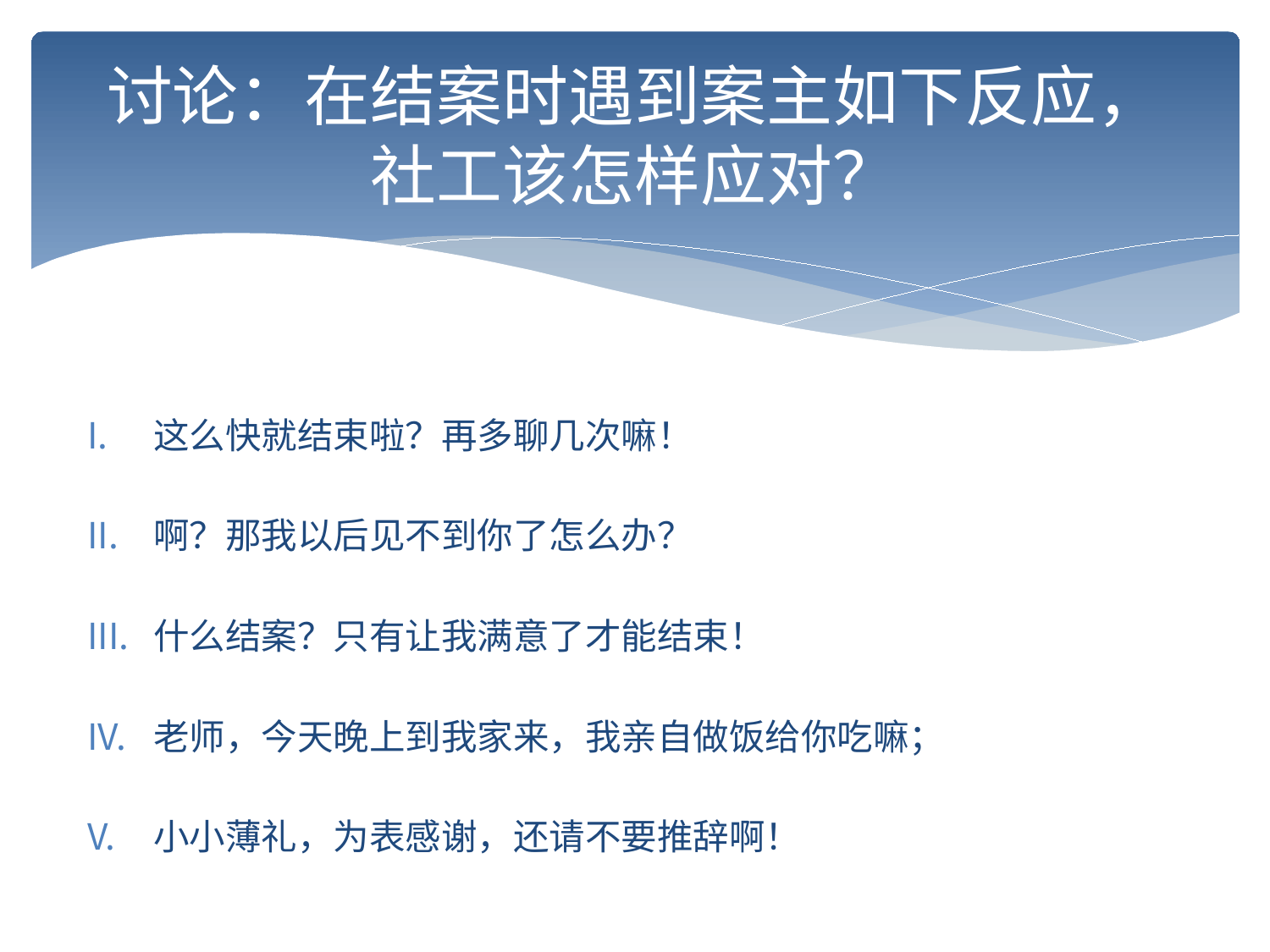

# 讨论：在结案时遇到案主如下反应， 社工该怎样应对？

这么快就结束啦？再多聊几次嘛！

啊？那我以后见不到你了怎么办？

什么结案？只有让我满意了才能结束！

老师，今天晚上到我家来，我亲自做饭给你吃嘛；

小小薄礼，为表感谢，还请不要推辞啊！